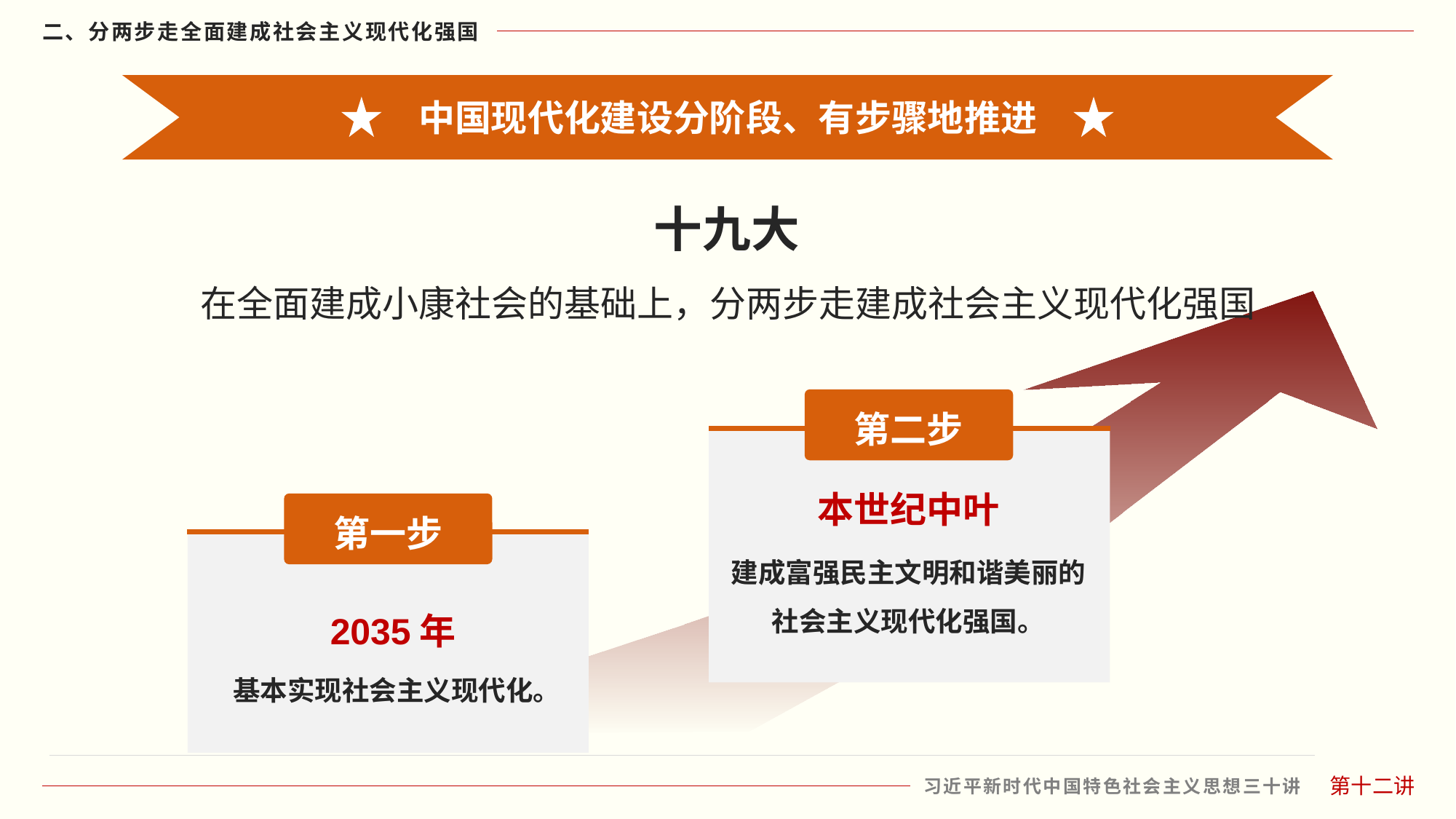

中国现代化建设分阶段、有步骤地推进

十九大
在全面建成小康社会的基础上，分两步走建成社会主义现代化强国

本世纪中叶
建成富强民主文明和谐美丽的社会主义现代化强国。
第二步

 2035年
基本实现社会主义现代化。
第一步